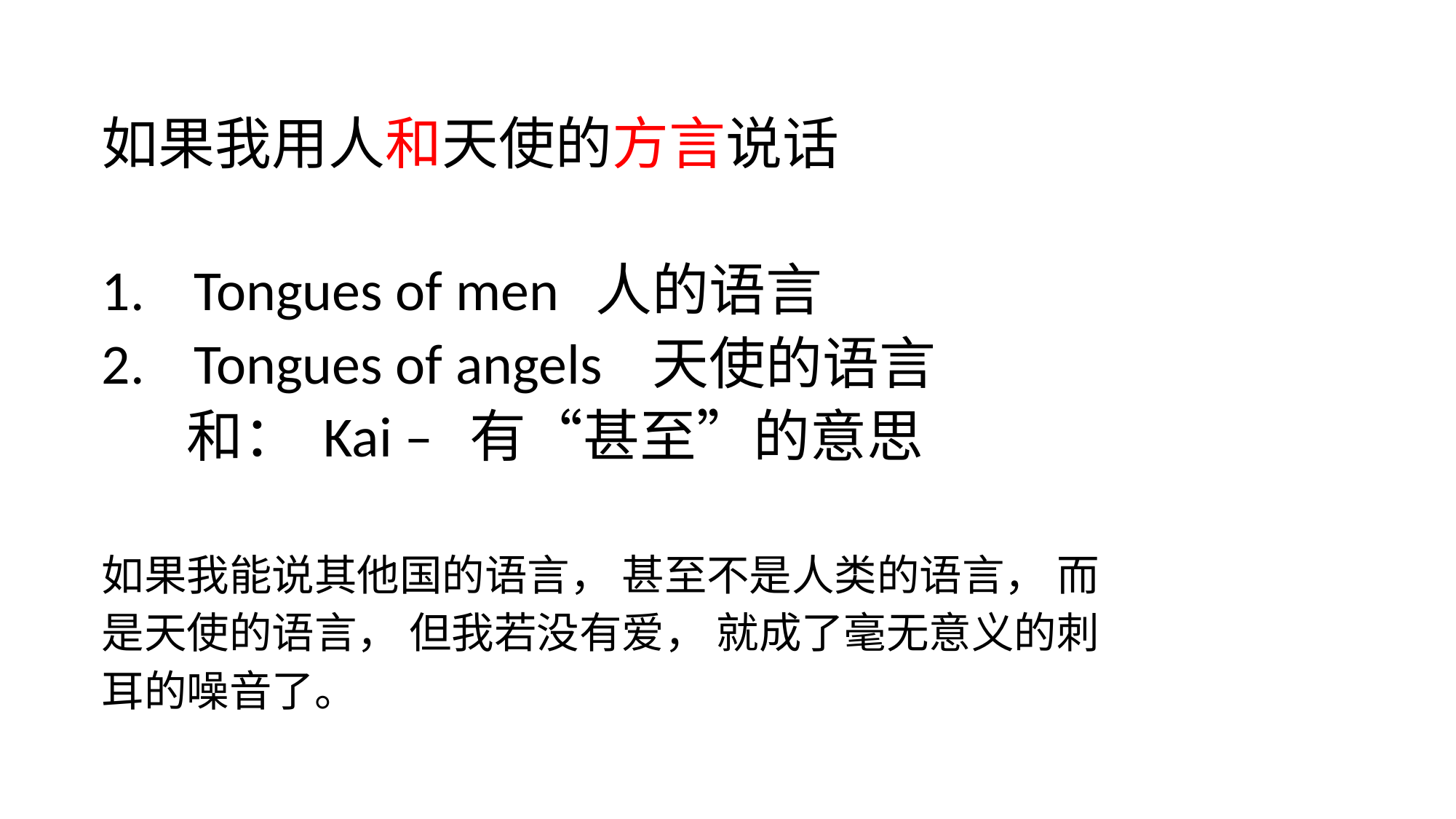

如果我用人和天使的方言说话

Tongues of men  人的语言
Tongues of angels   天使的语言
	和： Kai –  有“甚至”的意思

如果我能说其他国的语言， 甚至不是人类的语言， 而
是天使的语言， 但我若没有爱， 就成了毫无意义的刺
耳的噪音了。